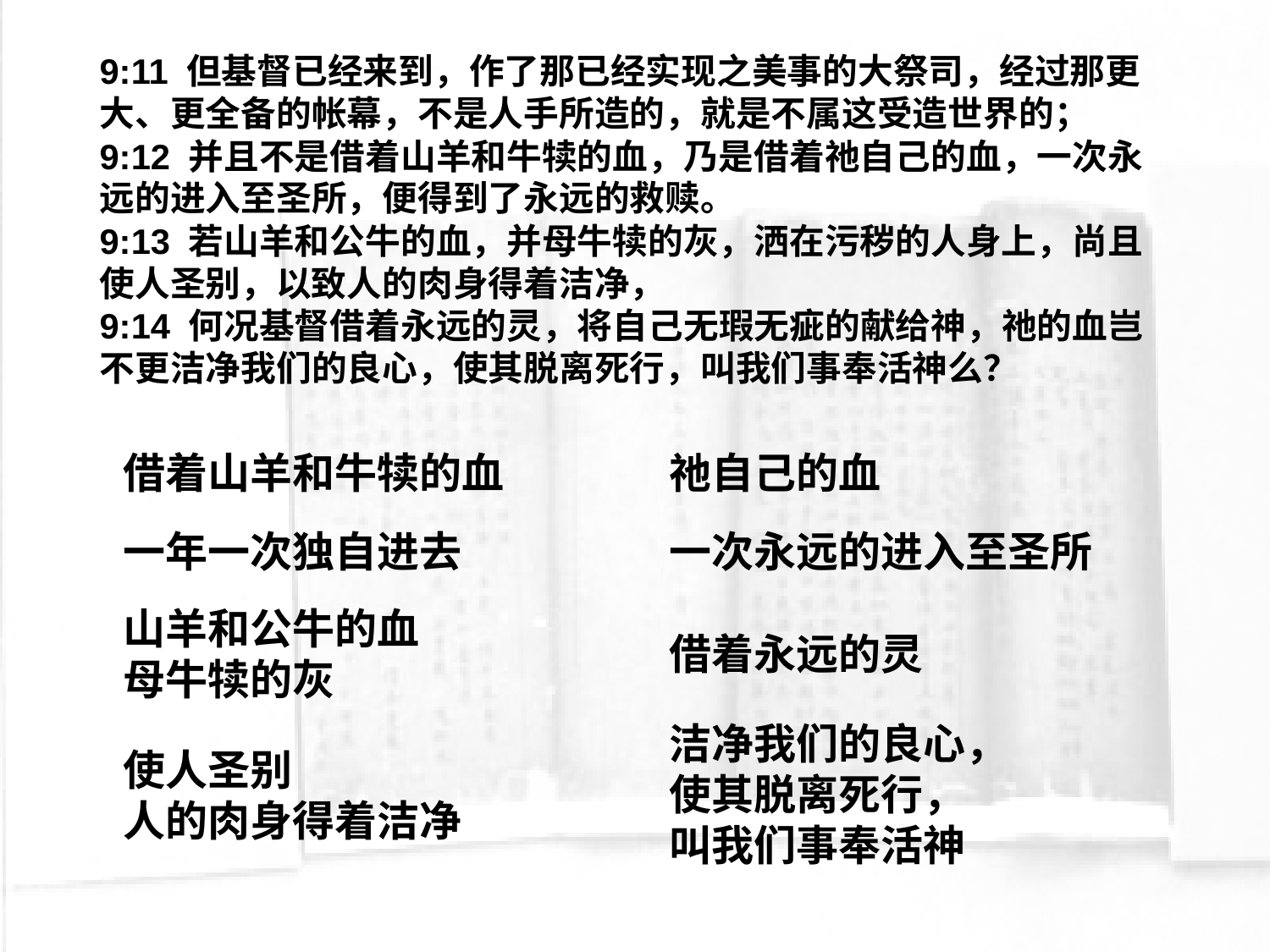

9:11 但基督已经来到，作了那已经实现之美事的大祭司，经过那更大、更全备的帐幕，不是人手所造的，就是不属这受造世界的；
9:12 并且不是借着山羊和牛犊的血，乃是借着祂自己的血，一次永远的进入至圣所，便得到了永远的救赎。
9:13 若山羊和公牛的血，并母牛犊的灰，洒在污秽的人身上，尚且使人圣别，以致人的肉身得着洁净，
9:14 何况基督借着永远的灵，将自己无瑕无疵的献给神，祂的血岂不更洁净我们的良心，使其脱离死行，叫我们事奉活神么？
借着山羊和牛犊的血
祂自己的血
一年一次独自进去
一次永远的进入至圣所
山羊和公牛的血
母牛犊的灰
借着永远的灵
洁净我们的良心，
使其脱离死行，
叫我们事奉活神
使人圣别
人的肉身得着洁净